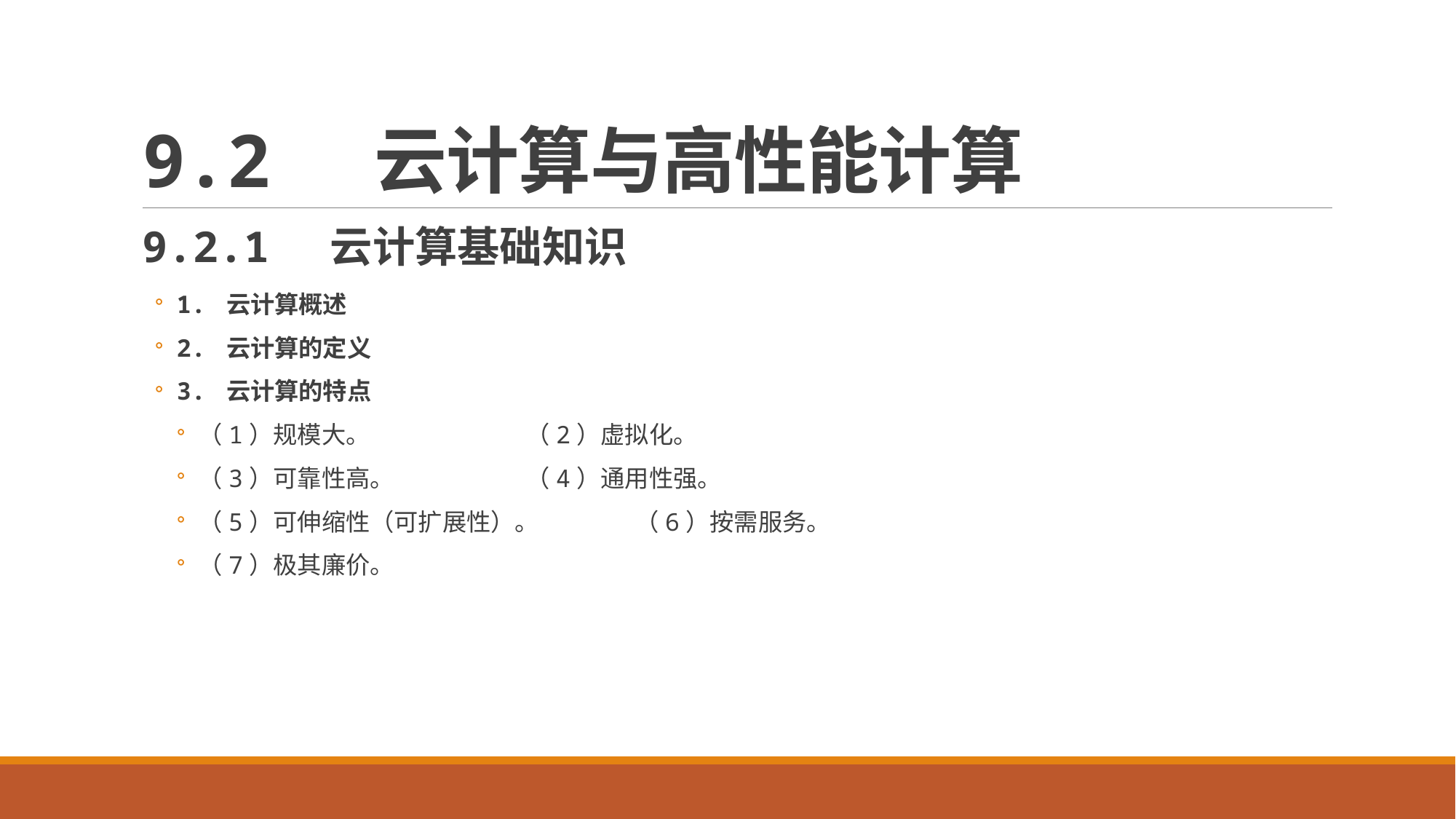

# 9.2  云计算与高性能计算
9.2.1  云计算基础知识
1. 云计算概述
2. 云计算的定义
3. 云计算的特点
（1）规模大。		（2）虚拟化。
（3）可靠性高。		（4）通用性强。
（5）可伸缩性（可扩展性）。	（6）按需服务。
（7）极其廉价。